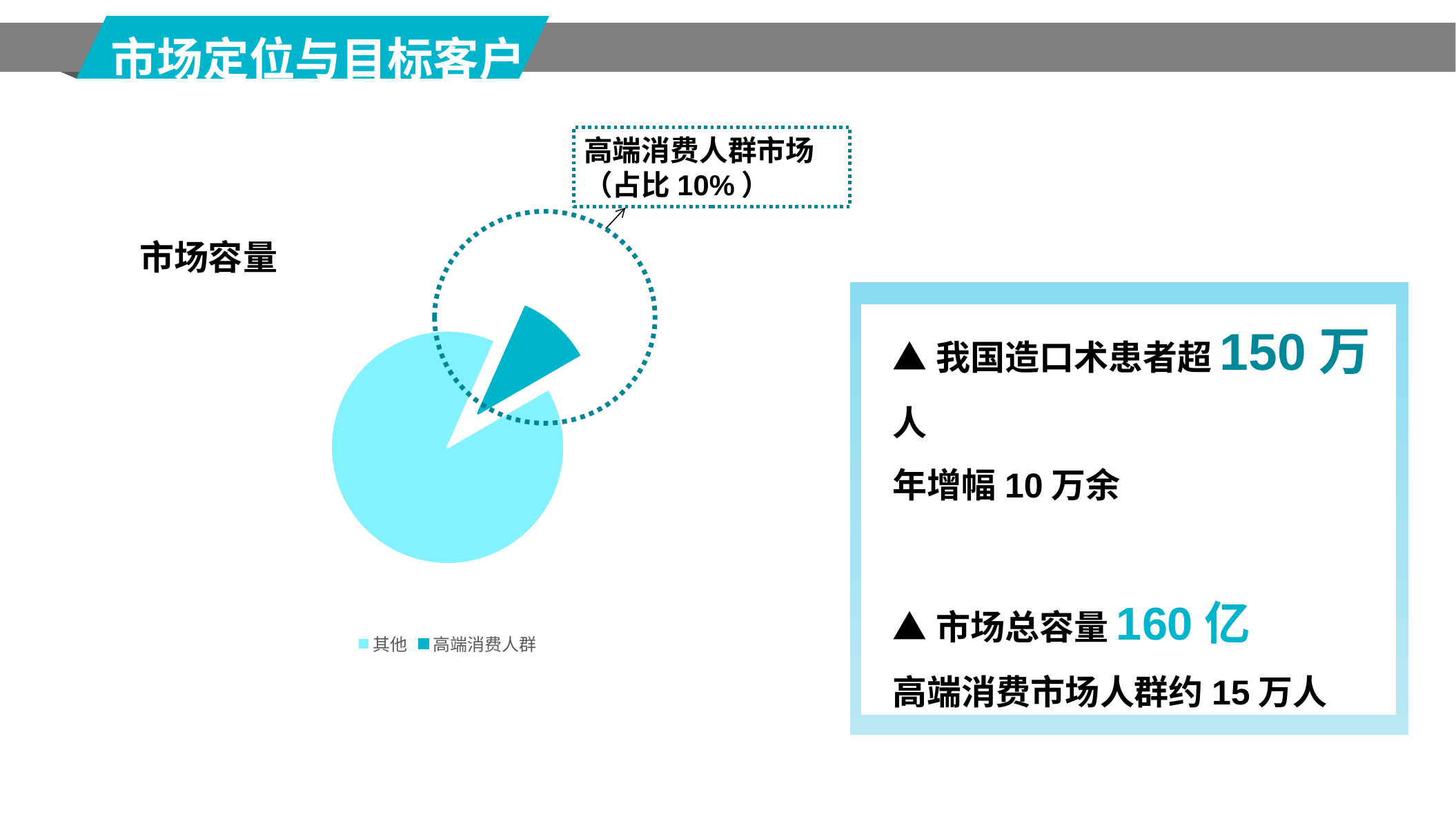

市场定位与目标客户

高端消费人群市场（占比10%）

### Chart: 市场容量

| Category | 市场容量 |
|---|---|
| 其他 | 0.9 |
| 高端消费人群 | 0.1 |

▲我国造口术患者超150万人
年增幅10万余

▲市场总容量160亿
高端消费市场人群约15万人